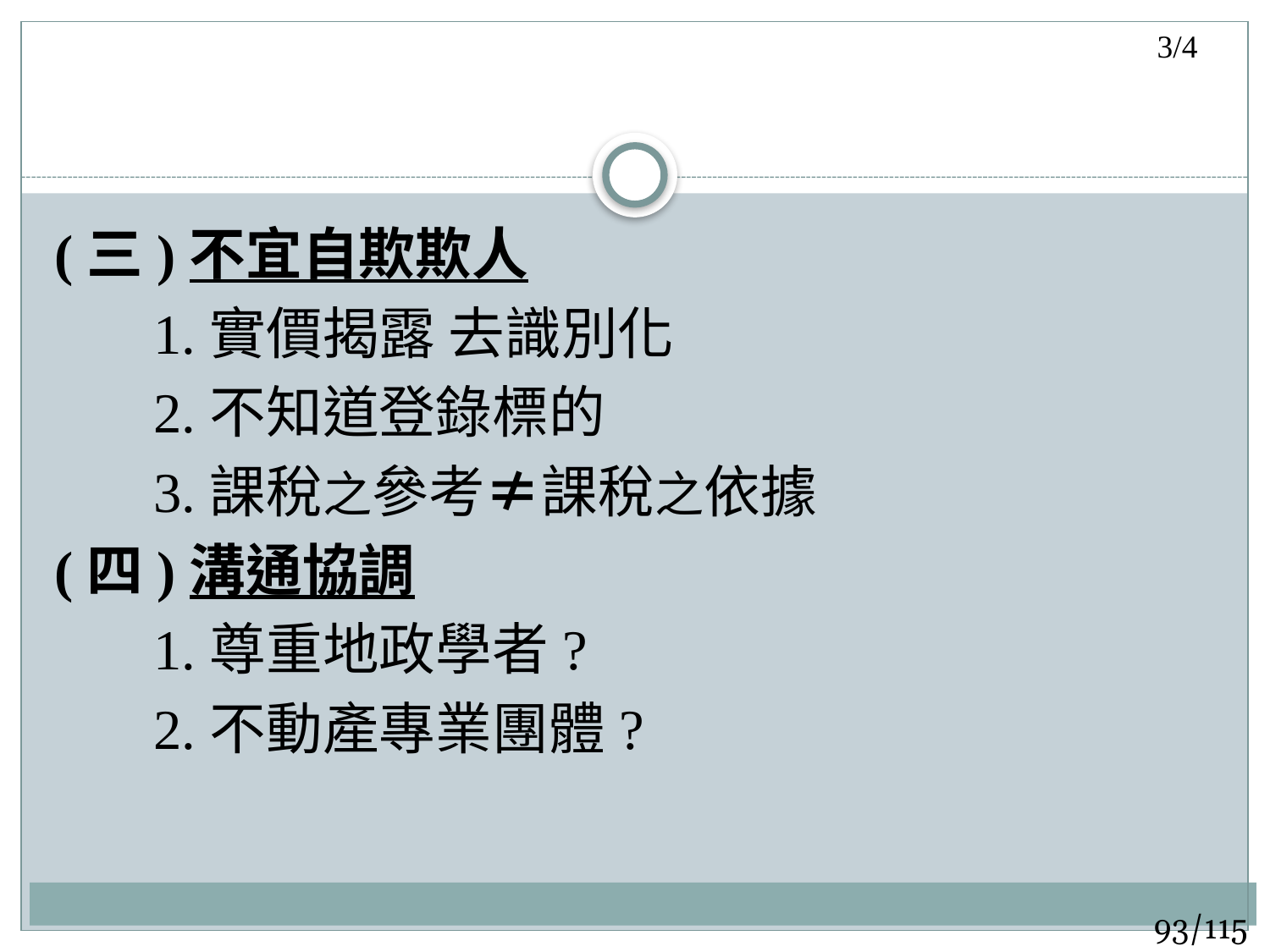

3/4
#

(三)不宜自欺欺人
       1.實價揭露 去識別化
       2.不知道登錄標的
       3.課稅之參考≠課稅之依據
(四)溝通協調
       1.尊重地政學者?
       2.不動產專業團體?